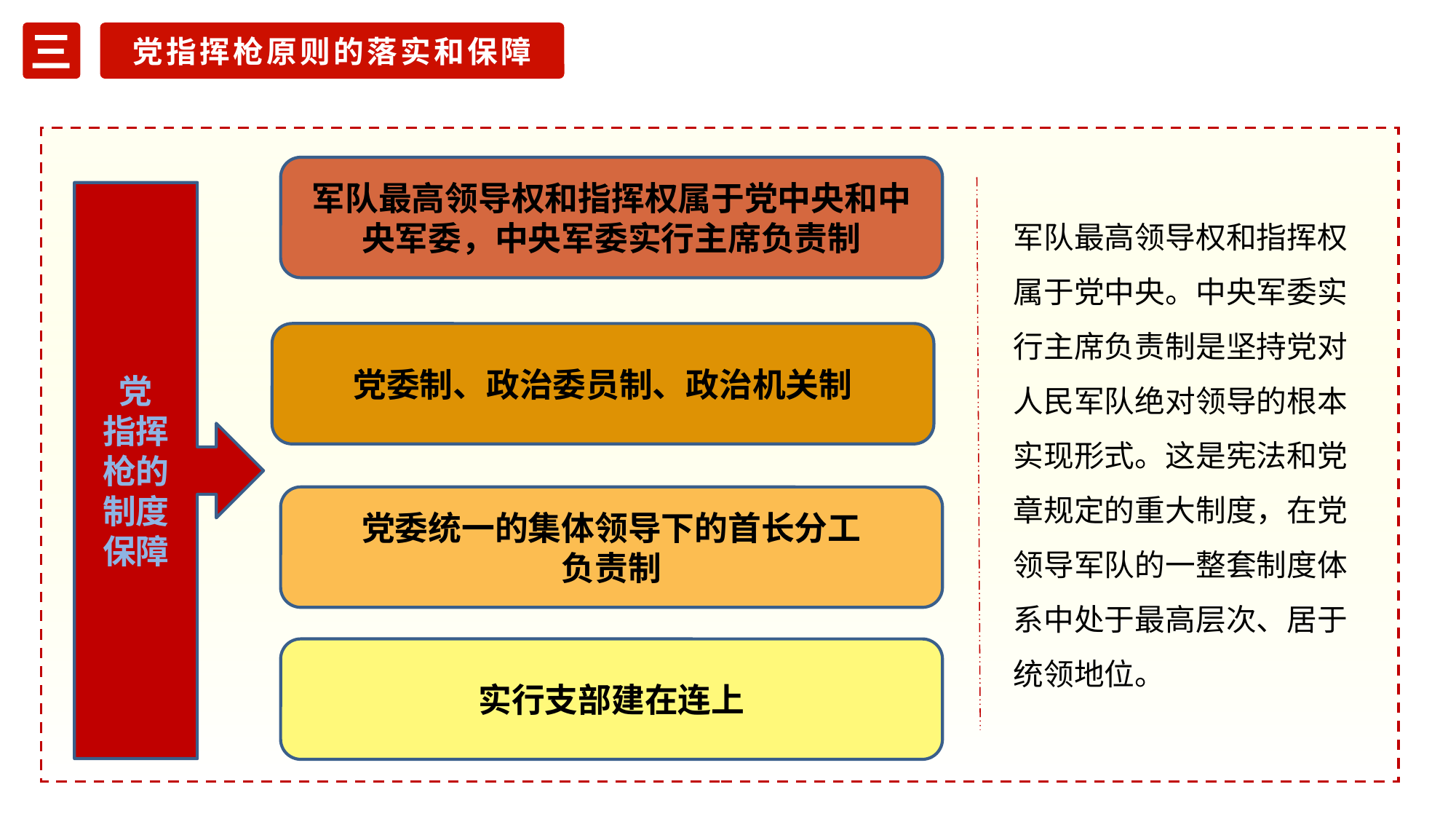

三
党指挥枪原则的落实和保障

军队最高领导权和指挥权属于党中央和中央军委，中央军委实行主席负责制
党
指挥
枪的
制度
保障
军队最高领导权和指挥权属于党中央。中央军委实行主席负责制是坚持党对人民军队绝对领导的根本实现形式。这是宪法和党章规定的重大制度，在党领导军队的一整套制度体系中处于最高层次、居于统领地位。
党委制、政治委员制、政治机关制
党委统一的集体领导下的首长分工
负责制
实行支部建在连上